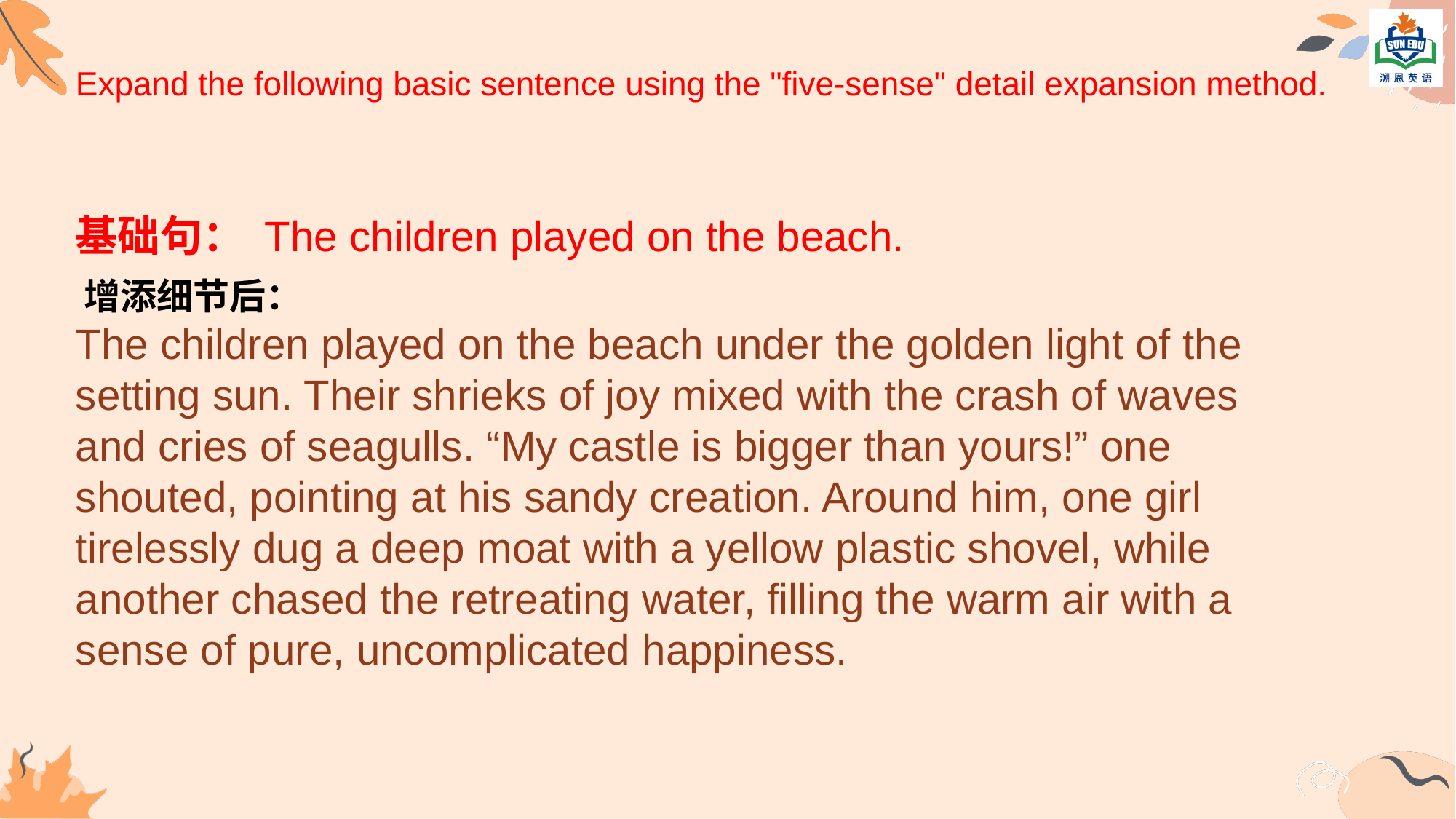

# Expand the following basic sentence using the "five-sense" detail expansion method.
基础句：​​ The children played on the beach.
​增添细节后：​​​
The children played on the beach under the golden light of the setting sun. Their shrieks of joy mixed with the crash of waves and cries of seagulls. “My castle is bigger than yours!” one shouted, pointing at his sandy creation. Around him, one girl tirelessly dug a deep moat with a yellow plastic shovel, while another chased the retreating water, filling the warm air with a sense of pure, uncomplicated happiness.